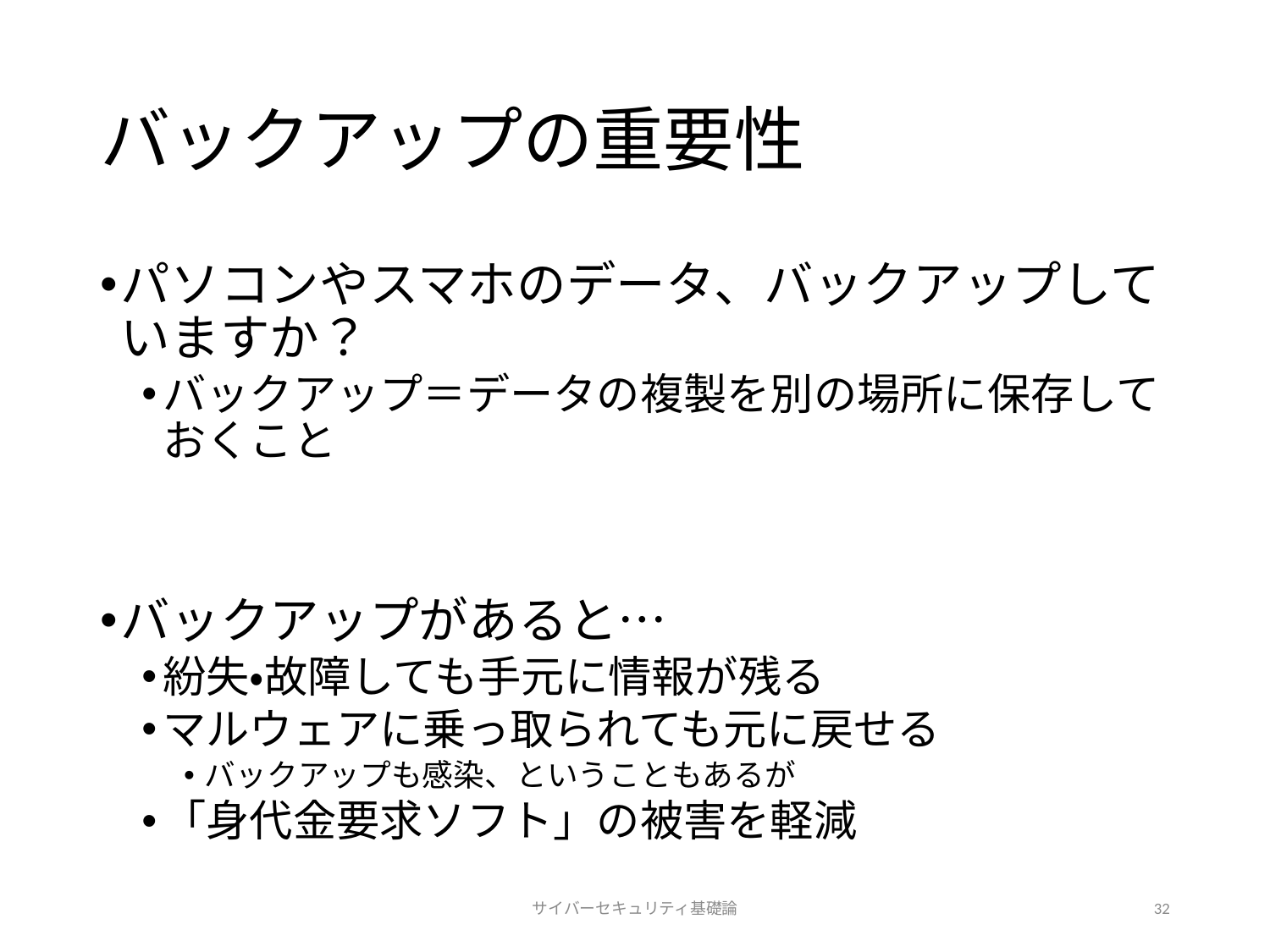

# バックアップの重要性
パソコンやスマホのデータ、バックアップしていますか？
バックアップ＝データの複製を別の場所に保存しておくこと

バックアップがあると…
紛失・故障しても手元に情報が残る
マルウェアに乗っ取られても元に戻せる
バックアップも感染、ということもあるが
「身代金要求ソフト」の被害を軽減
サイバーセキュリティ基礎論
32